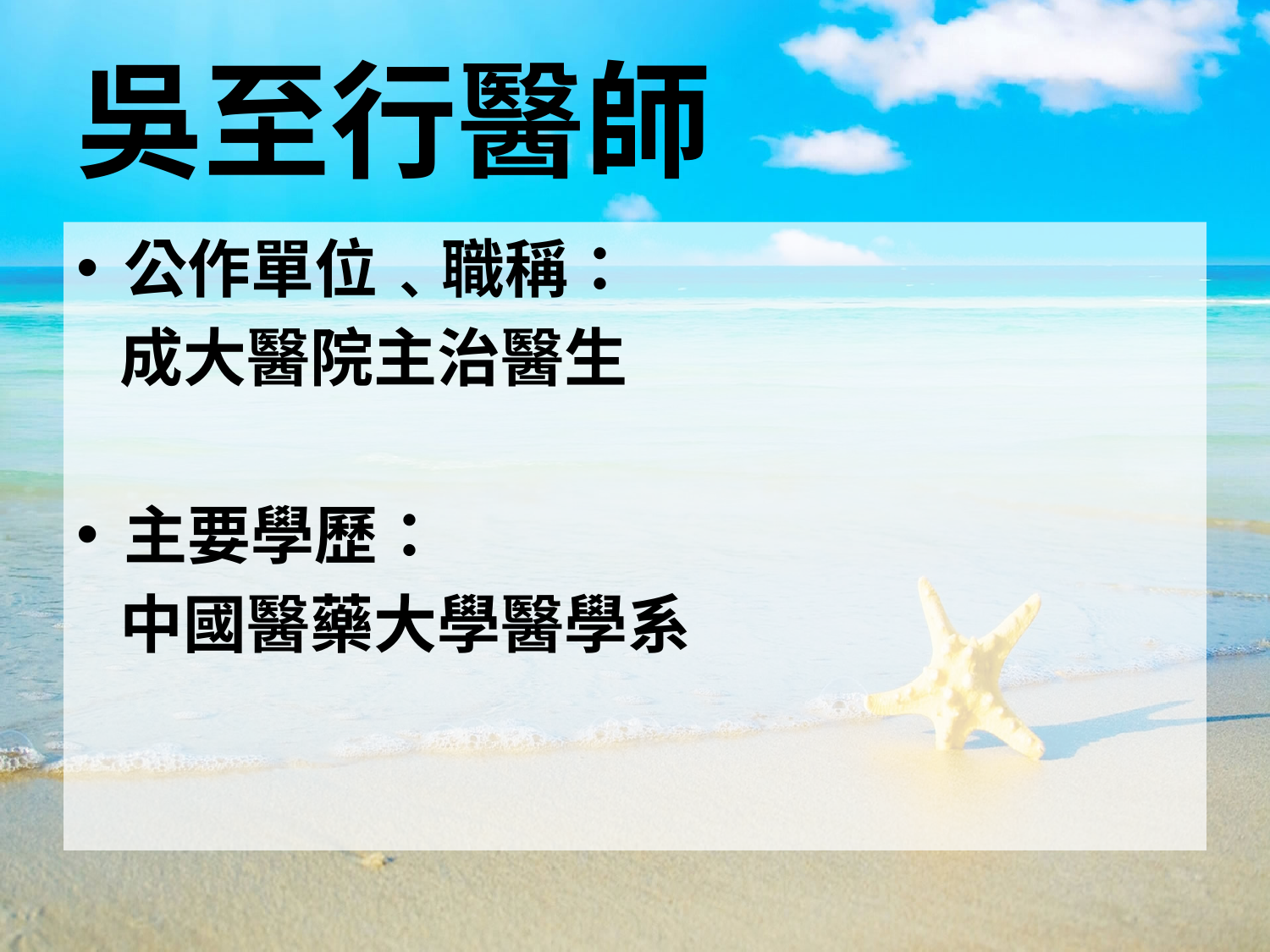

# 吳至行醫師
公作單位﹑職稱：
  成大醫院主治醫生

主要學歷：
  中國醫藥大學醫學系